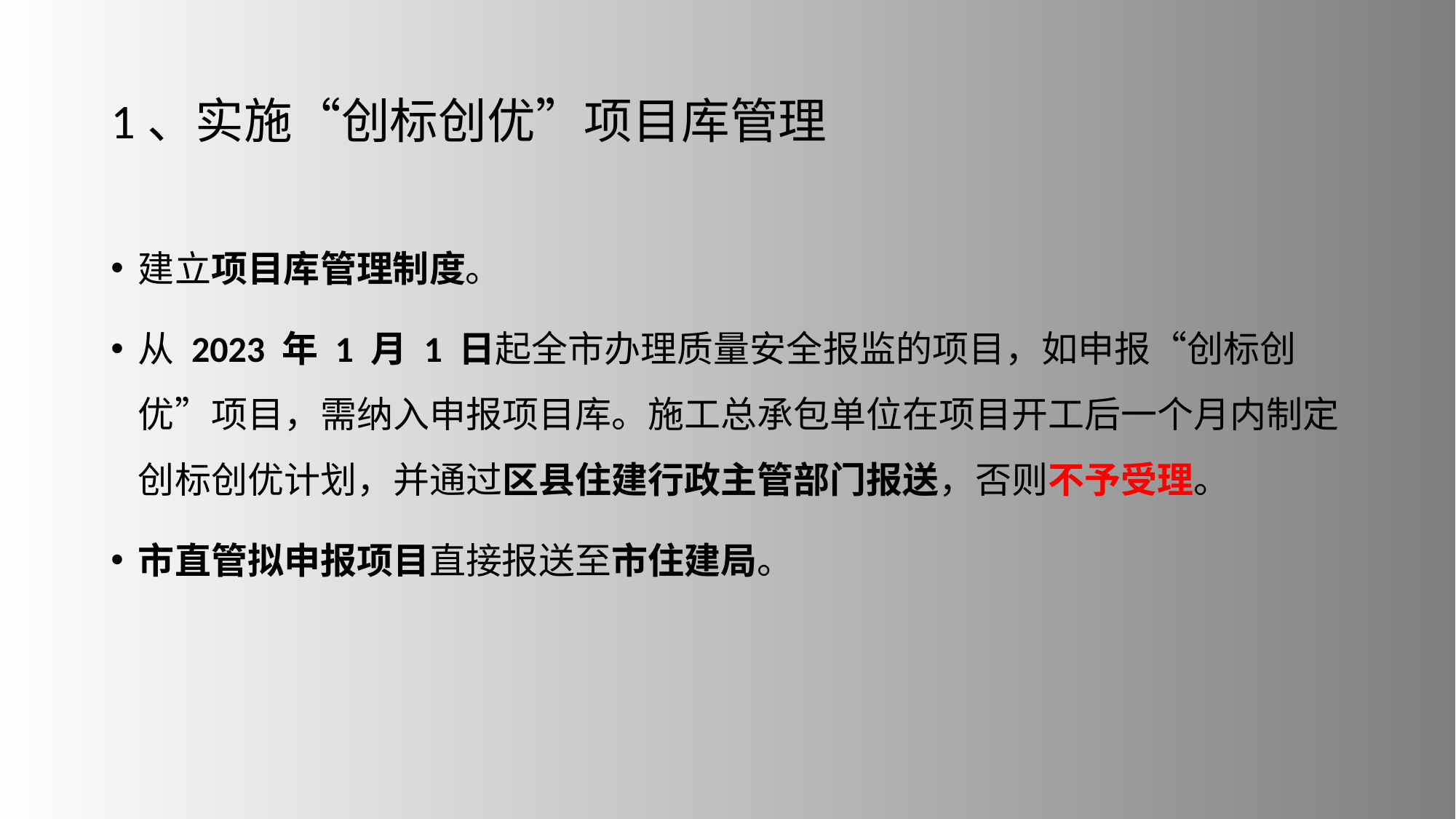

# 1、实施“创标创优”项目库管理
建立项目库管理制度。
从 2023 年 1 月 1 日起全市办理质量安全报监的项目，如申报“创标创优”项目，需纳入申报项目库。施工总承包单位在项目开工后一个月内制定创标创优计划，并通过区县住建行政主管部门报送，否则不予受理。
市直管拟申报项目直接报送至市住建局。